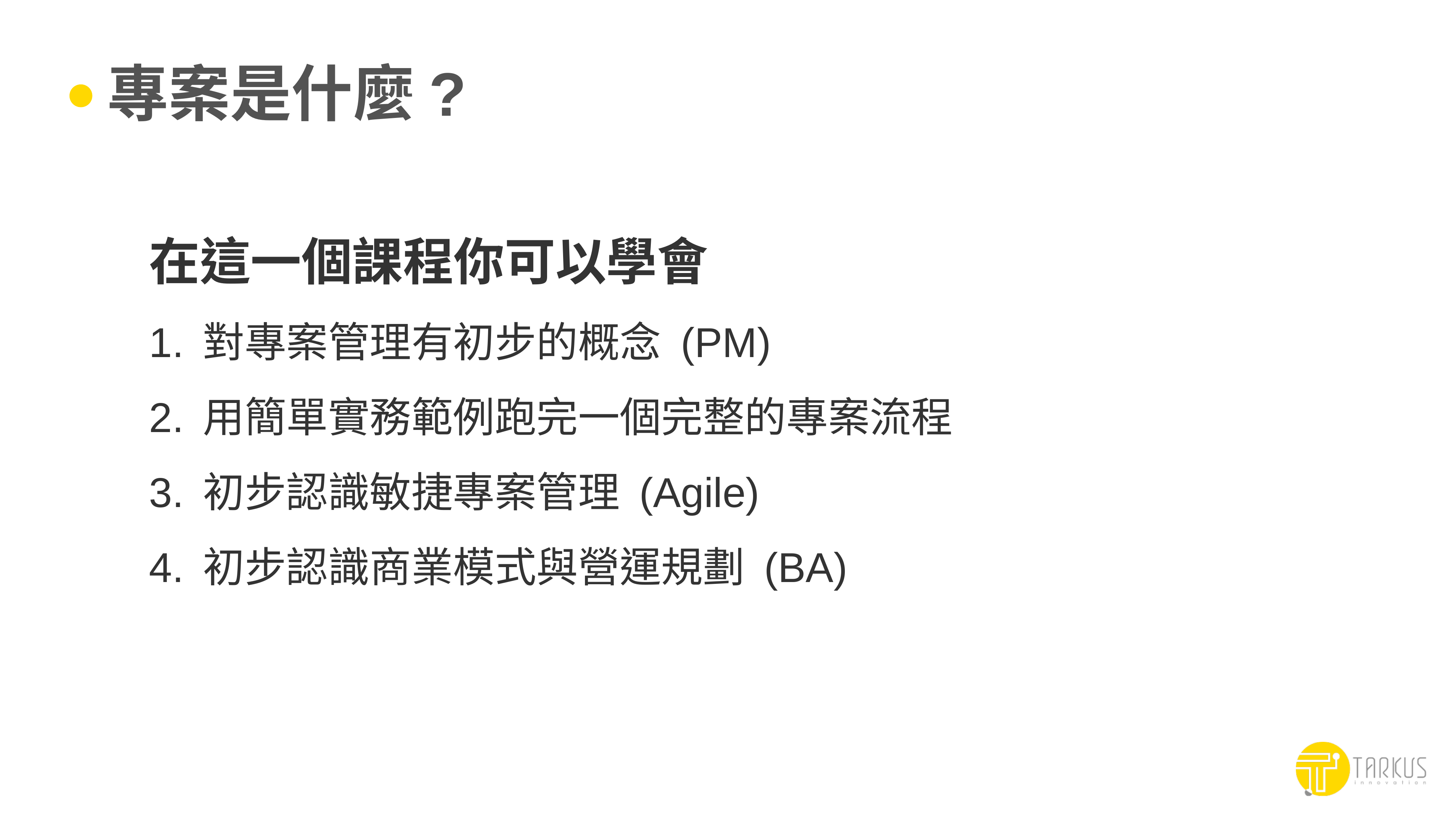

# 專案是什麼?
在這一個課程你可以學會
 對專案管理有初步的概念 (PM)
 用簡單實務範例跑完一個完整的專案流程
 初步認識敏捷專案管理 (Agile)
 初步認識商業模式與營運規劃 (BA)